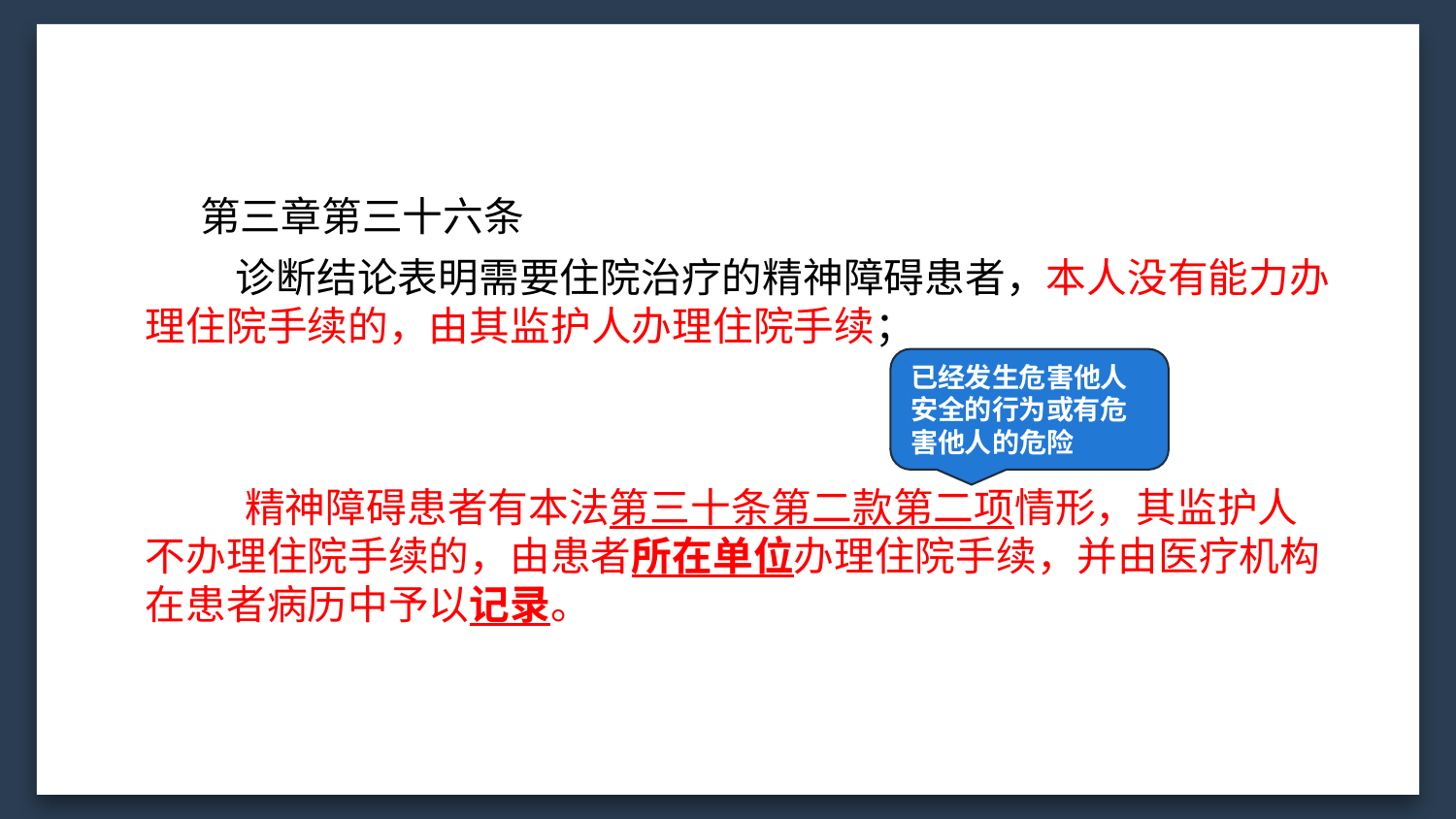

第三章第三十六条
         诊断结论表明需要住院治疗的精神障碍患者，本人没有能力办理住院手续的，由其监护人办理住院手续；

          精神障碍患者有本法第三十条第二款第二项情形，其监护人不办理住院手续的，由患者所在单位办理住院手续，并由医疗机构在患者病历中予以记录。

已经发生危害他人安全的行为或有危害他人的危险